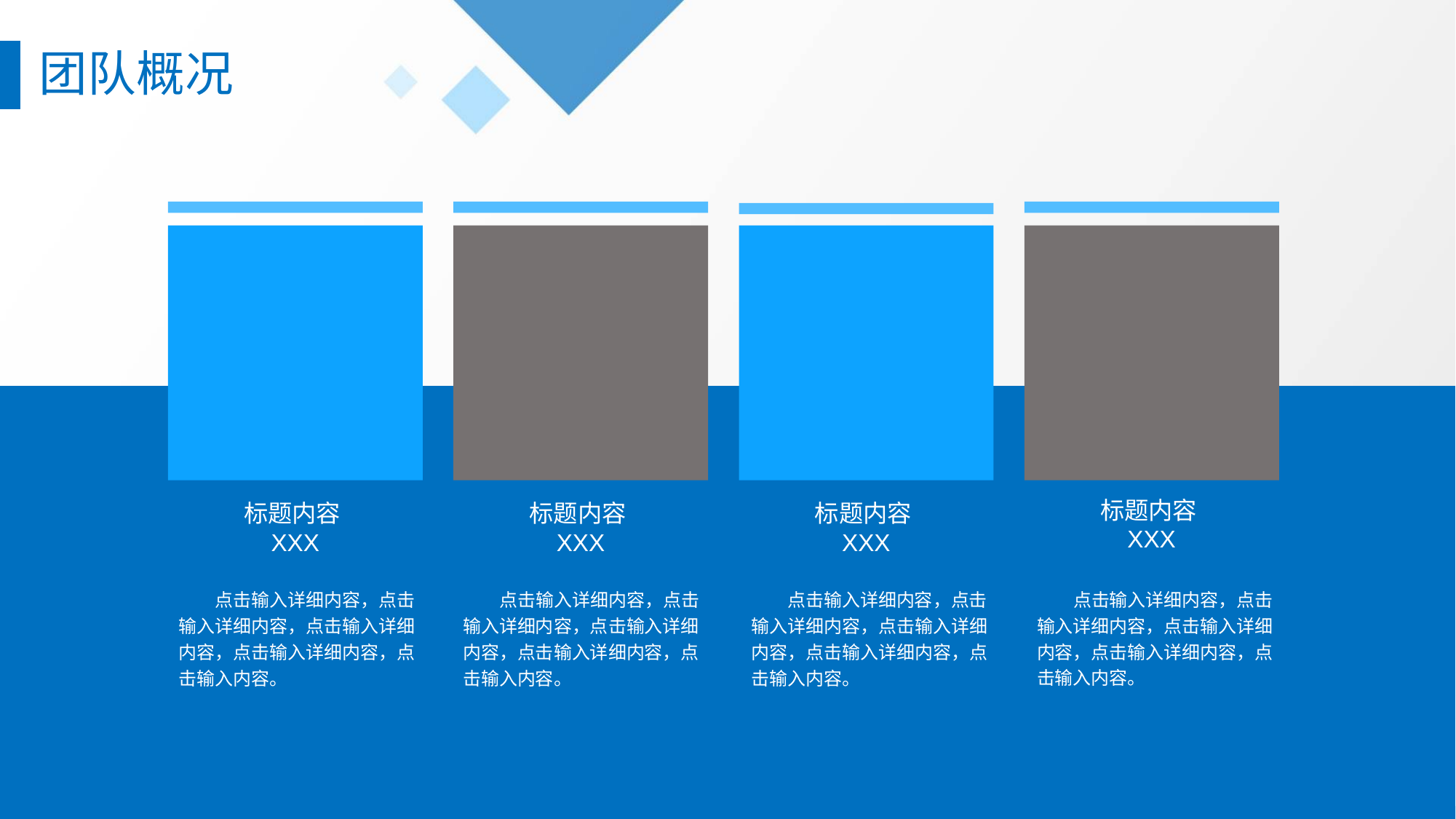

团队概况

标题内容XXX
        点击输入详细内容，点击输入详细内容，点击输入详细内容，点击输入详细内容，点击输入内容。

标题内容XXX
        点击输入详细内容，点击输入详细内容，点击输入详细内容，点击输入详细内容，点击输入内容。

标题内容XXX
        点击输入详细内容，点击输入详细内容，点击输入详细内容，点击输入详细内容，点击输入内容。

标题内容XXX
        点击输入详细内容，点击输入详细内容，点击输入详细内容，点击输入详细内容，点击输入内容。